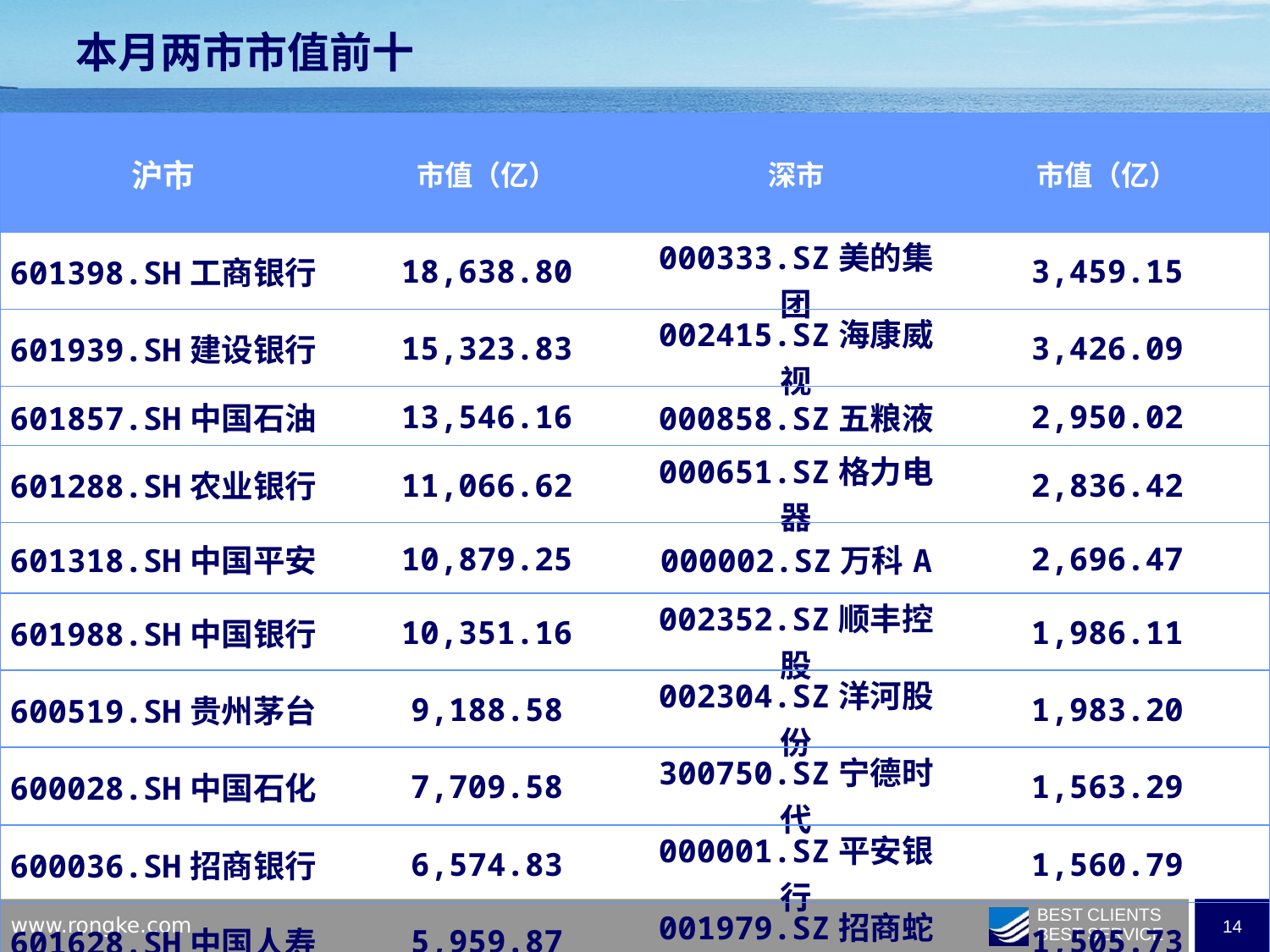

本月两市市值前十
| 沪市 | 市值（亿） | 深市 | 市值（亿） |
| --- | --- | --- | --- |
| 601398.SH工商银行 | 18,638.80 | 000333.SZ美的集团 | 3,459.15 |
| 601939.SH建设银行 | 15,323.83 | 002415.SZ海康威视 | 3,426.09 |
| 601857.SH中国石油 | 13,546.16 | 000858.SZ五粮液 | 2,950.02 |
| 601288.SH农业银行 | 11,066.62 | 000651.SZ格力电器 | 2,836.42 |
| 601318.SH中国平安 | 10,879.25 | 000002.SZ万科A | 2,696.47 |
| 601988.SH中国银行 | 10,351.16 | 002352.SZ顺丰控股 | 1,986.11 |
| 600519.SH贵州茅台 | 9,188.58 | 002304.SZ洋河股份 | 1,983.20 |
| 600028.SH中国石化 | 7,709.58 | 300750.SZ宁德时代 | 1,563.29 |
| 600036.SH招商银行 | 6,574.83 | 000001.SZ平安银行 | 1,560.79 |
| 601628.SH中国人寿 | 5,959.87 | 001979.SZ招商蛇口 | 1,505.73 |
|  |  |  |  |